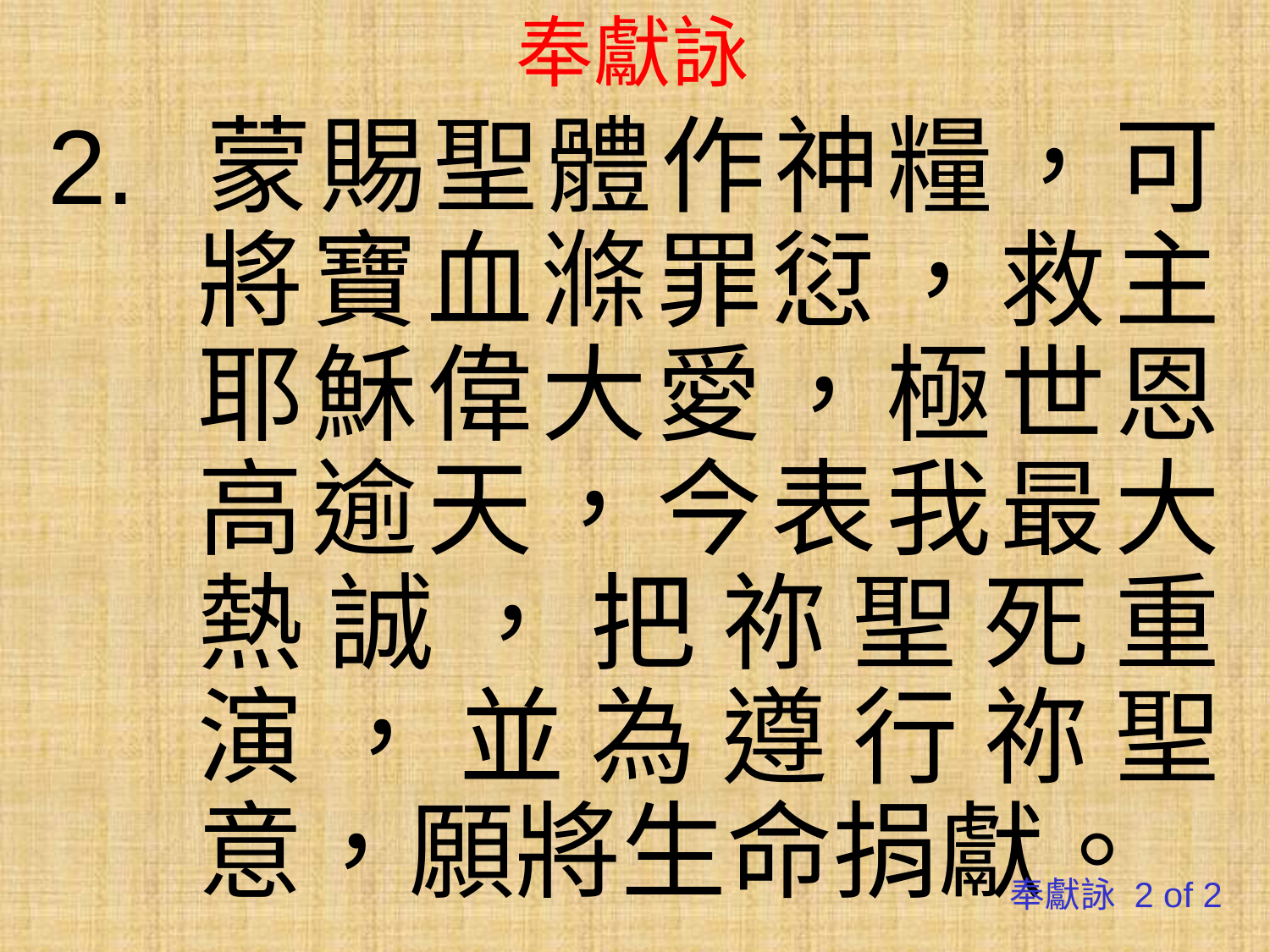

# 奉獻詠
2. 蒙賜聖體作神糧，可將寶血滌罪愆，救主耶穌偉大愛，極世恩高逾天，今表我最大熱誠，把祢聖死重演，並為遵行祢聖意，願將生命捐獻。

奉獻詠 2 of 2